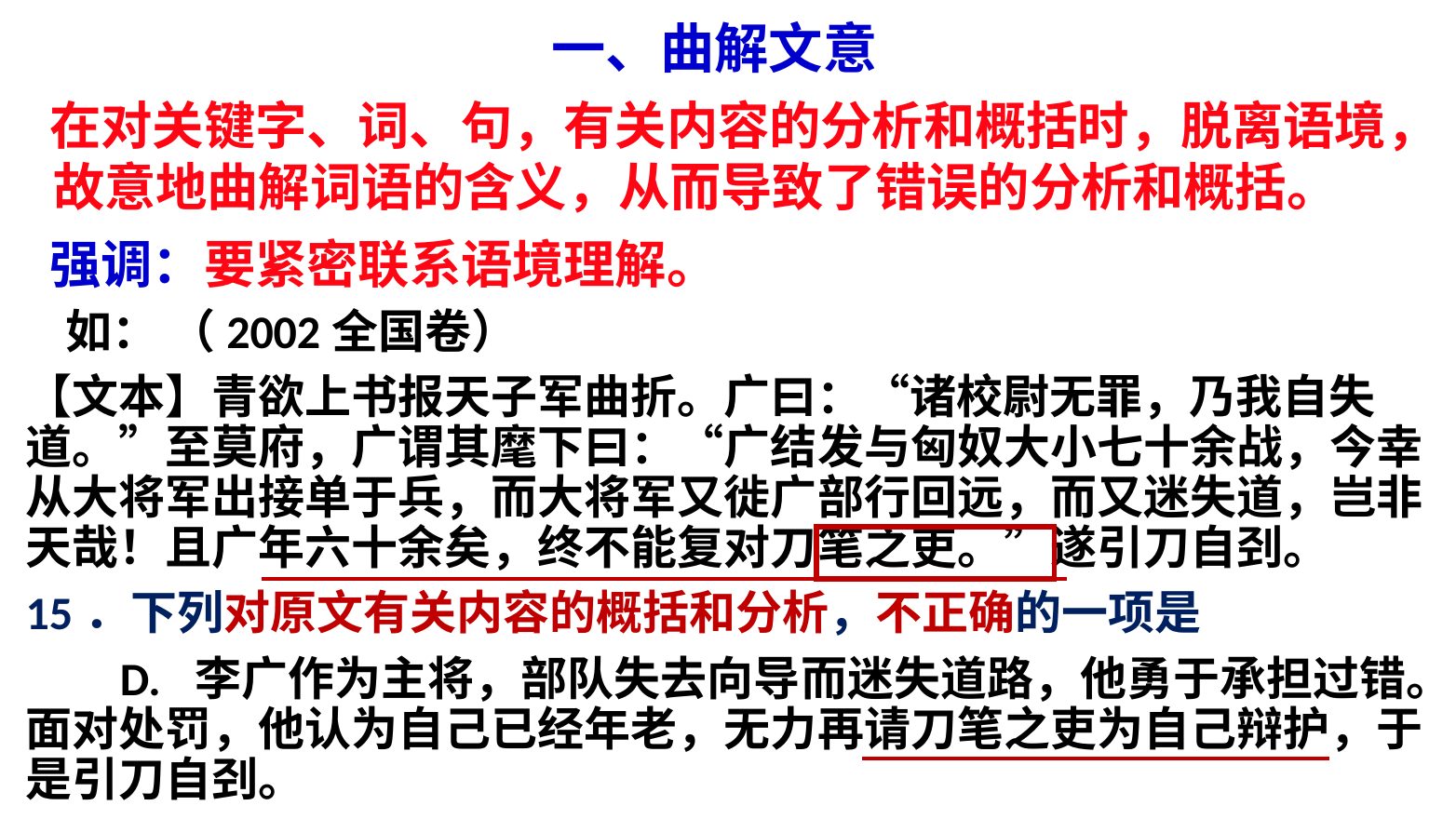

一、曲解文意
 在对关键字、词、句，有关内容的分析和概括时，脱离语境，故意地曲解词语的含义，从而导致了错误的分析和概括。
 强调：要紧密联系语境理解。
   如： （2002全国卷）
【文本】青欲上书报天子军曲折。广曰：“诸校尉无罪，乃我自失道。”至莫府，广谓其麾下曰：“广结发与匈奴大小七十余战，今幸从大将军出接单于兵，而大将军又徙广部行回远，而又迷失道，岂非天哉！且广年六十余矣，终不能复对刀笔之吏。”遂引刀自刭。
15．下列对原文有关内容的概括和分析，不正确的一项是
         D. 李广作为主将，部队失去向导而迷失道路，他勇于承担过错。面对处罚，他认为自己已经年老，无力再请刀笔之吏为自己辩护，于是引刀自刭。